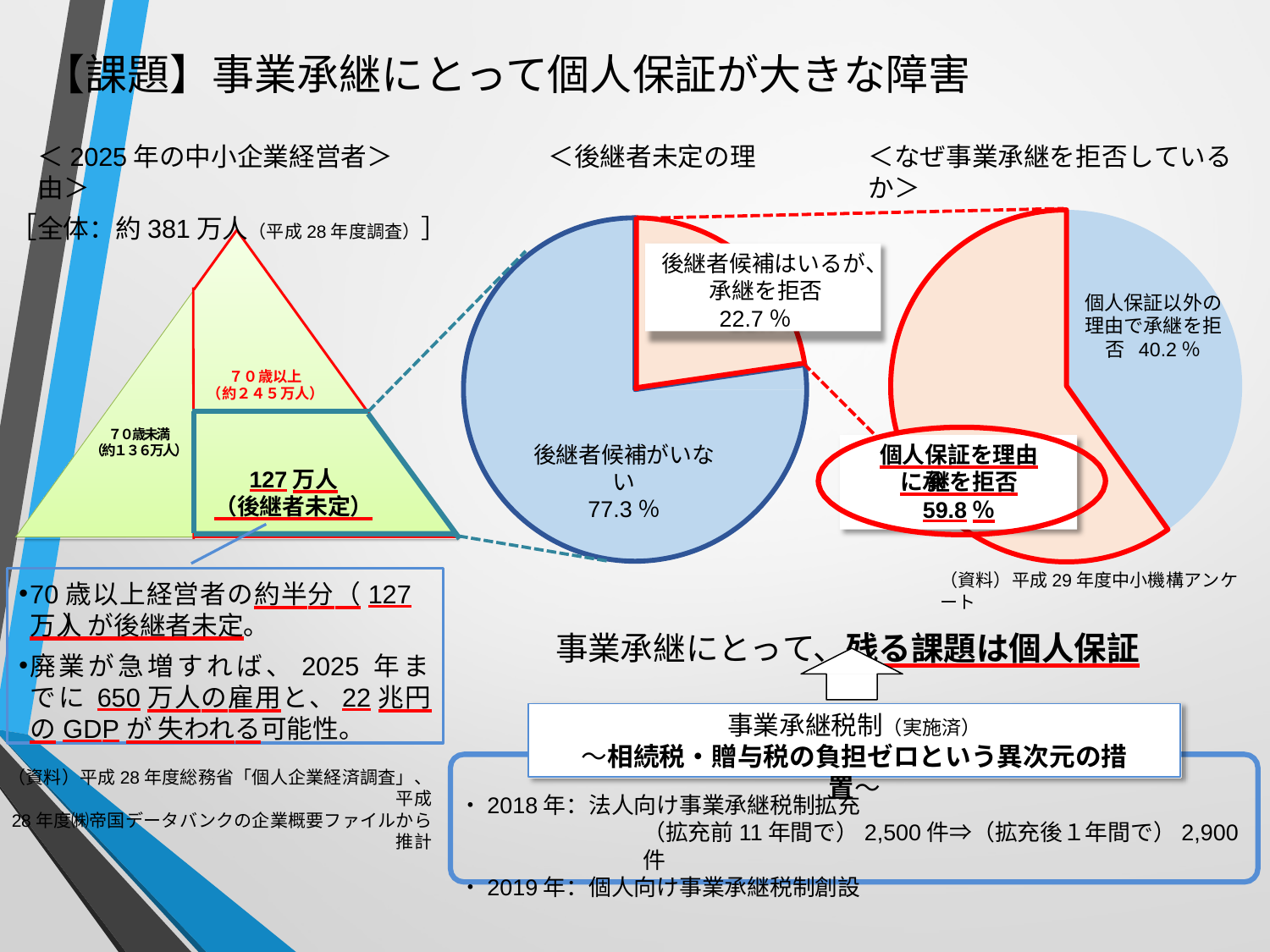

# 【課題】事業承継にとって個人保証が大きな障害
＜2025年の中小企業経営者＞	＜後継者未定の理由＞
［全体：約381万人（平成28年度調査）］
＜なぜ事業承継を拒否しているか＞

後継者候補はいるが、 承継を拒否
22.7％

個人保証以外の 理由で承継を拒否  40.2％

７０歳以上
（約２４５万人）

７０歳未満
（約１３６万人）

後継者候補がいない
77.3％
個人保証を理由に承 継を拒否 59.8％
127万人
（後継者未定）

（資料）平成29年度中小機構アンケート
事業承継にとって、残る課題は個人保証
70歳以上経営者の約半分（127万人 ）が後継者未定。
廃業が急増すれば、2025 年までに 650万人の雇用と、22兆円のGDPが 失われる可能性。

事業承継税制（実施済）
～相続税・贈与税の負担ゼロという異次元の措置～

（資料）平成28年度総務省「個人企業経済調査」、平成
28年度㈱帝国データバンクの企業概要ファイルから推計

・2018年：法人向け事業承継税制拡充
（拡充前11年間で）2,500件⇒（拡充後１年間で）2,900件
・2019年：個人向け事業承継税制創設
4